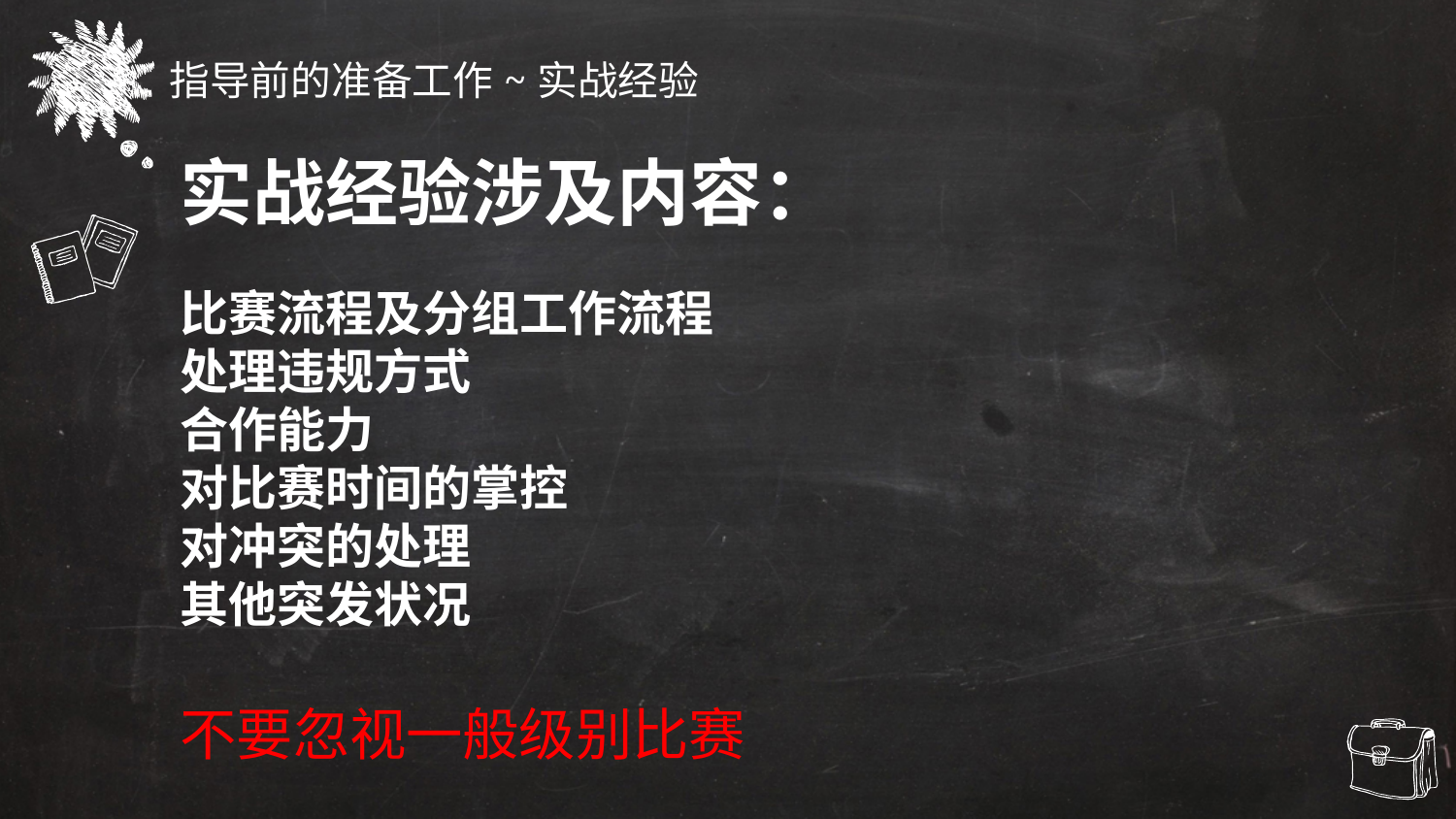

指导前的准备工作~实战经验
实战经验涉及内容：

比赛流程及分组工作流程
处理违规方式
合作能力
对比赛时间的掌控
对冲突的处理
其他突发状况

不要忽视一般级别比赛